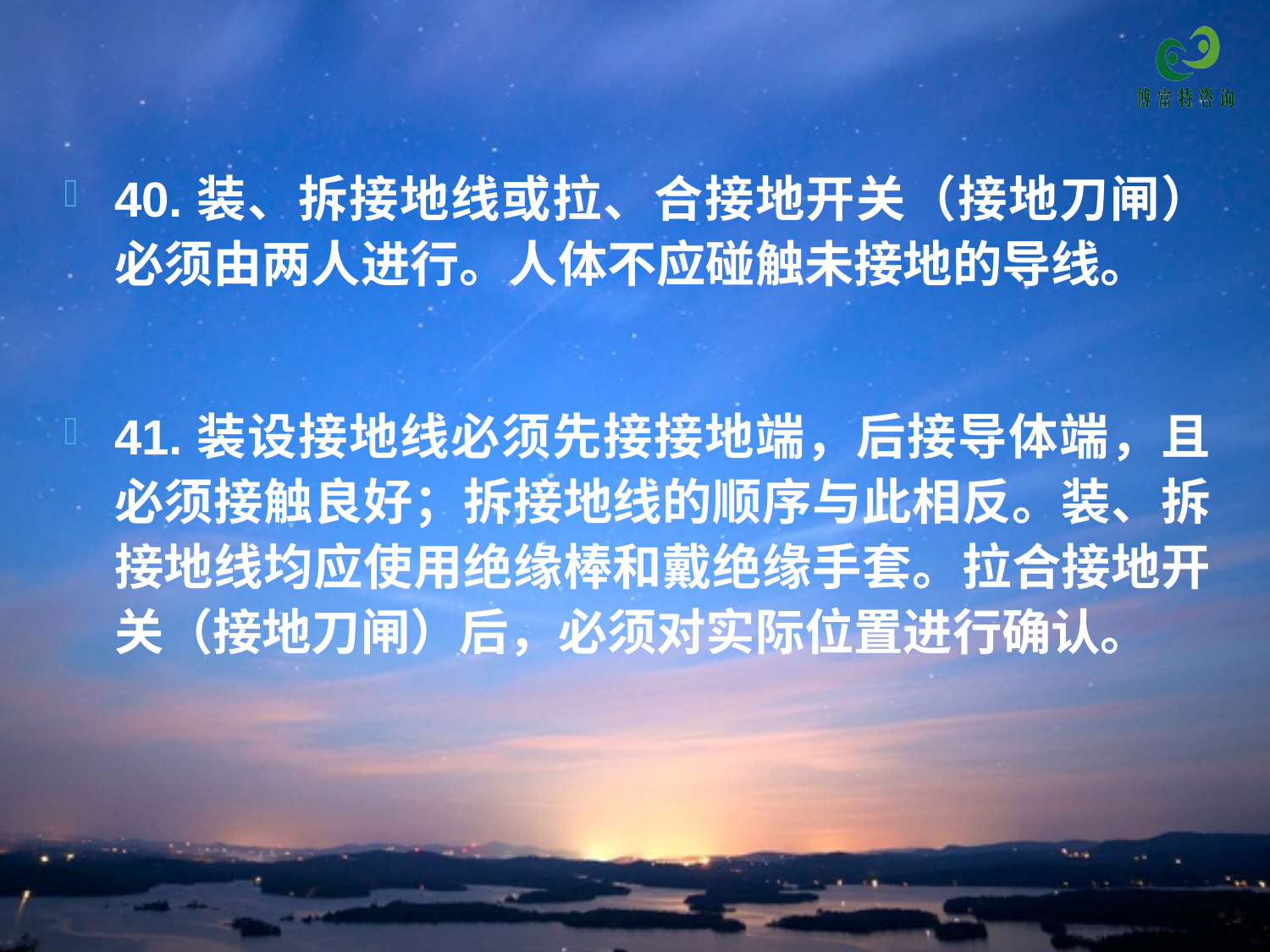

40.装、拆接地线或拉、合接地开关（接地刀闸）必须由两人进行。人体不应碰触未接地的导线。

41.装设接地线必须先接接地端，后接导体端，且必须接触良好；拆接地线的顺序与此相反。装、拆接地线均应使用绝缘棒和戴绝缘手套。拉合接地开关（接地刀闸）后，必须对实际位置进行确认。